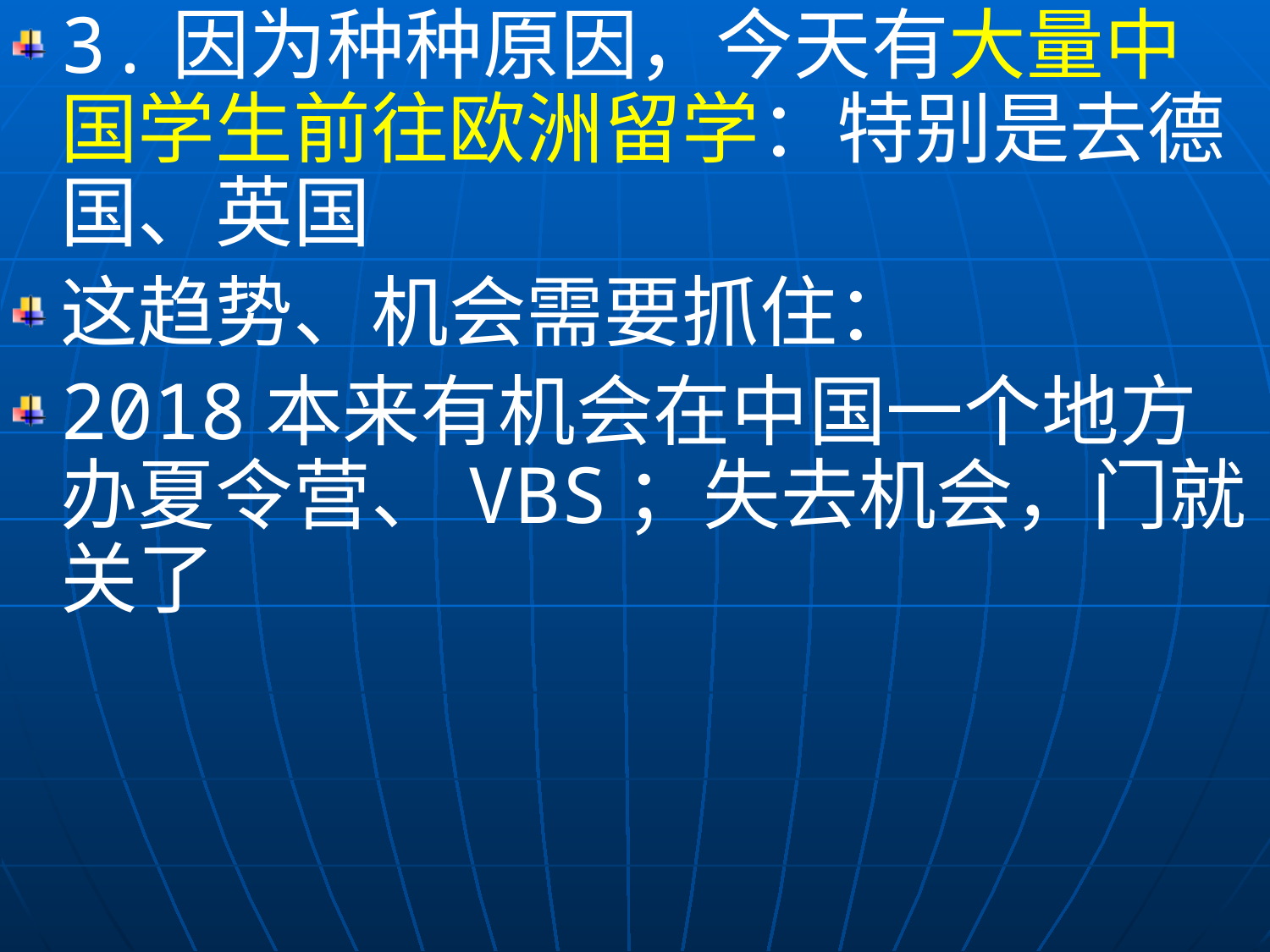

3.因为种种原因，今天有大量中国学生前往欧洲留学：特别是去德国、英国
这趋势、机会需要抓住：
2018本来有机会在中国一个地方办夏令营、VBS；失去机会，门就关了